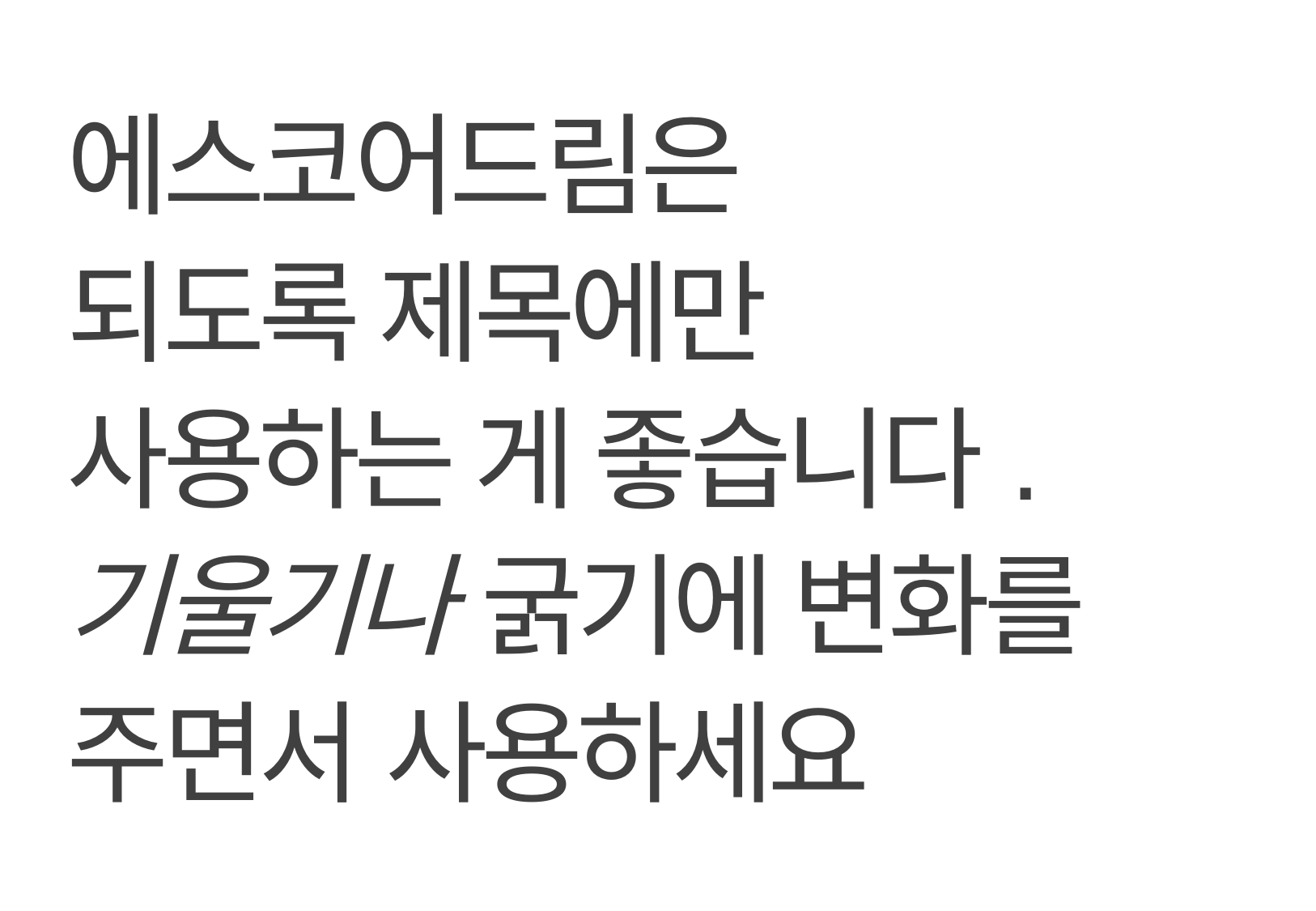

에스코어드림은
되도록 제목에만
사용하는 게 좋습니다.
기울기나 굵기에 변화를
주면서 사용하세요